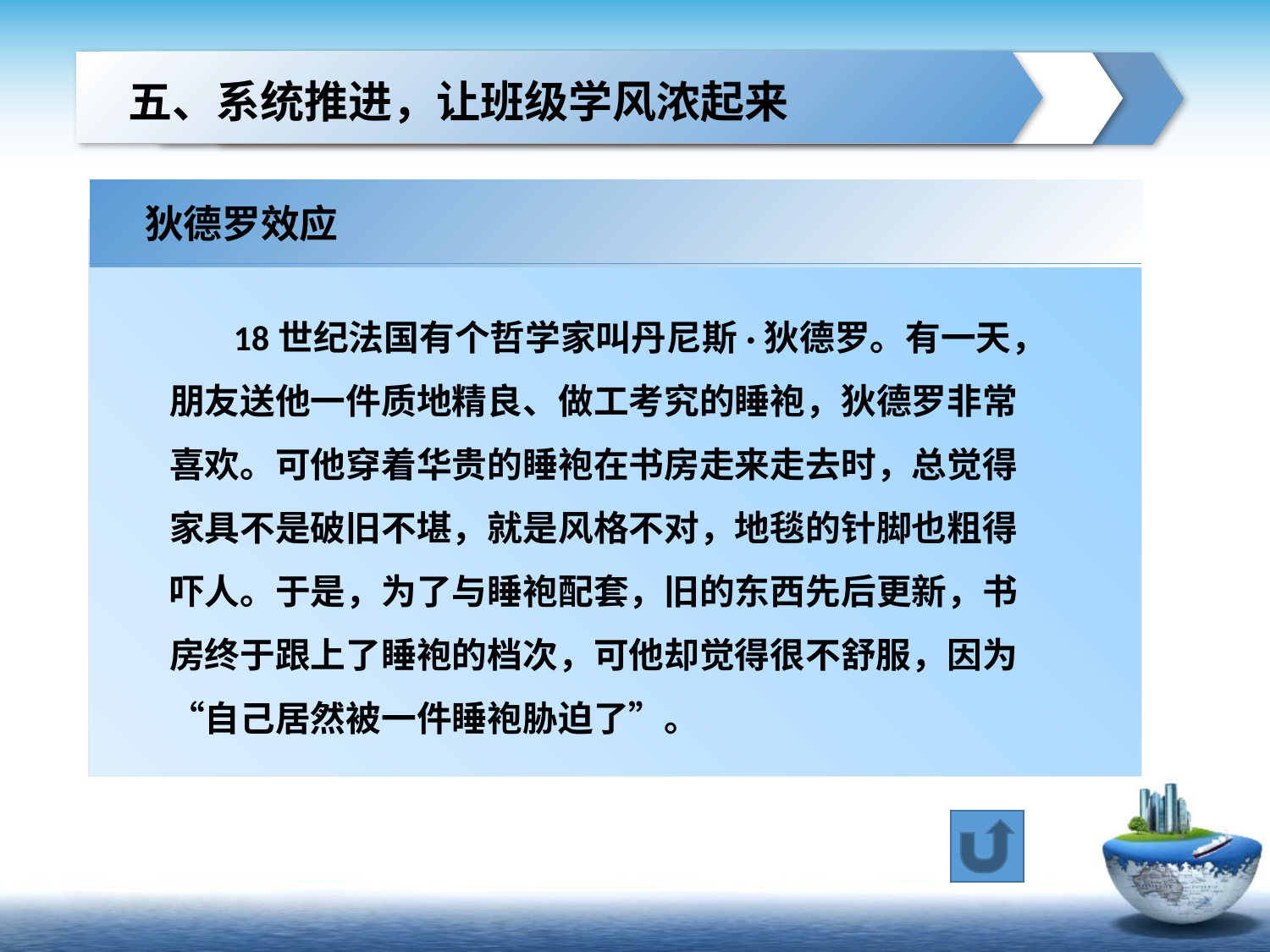

五、系统推进，让班级学风浓起来

  狄德罗效应
        18世纪法国有个哲学家叫丹尼斯·狄德罗。有一天，朋友送他一件质地精良、做工考究的睡袍，狄德罗非常喜欢。可他穿着华贵的睡袍在书房走来走去时，总觉得家具不是破旧不堪，就是风格不对，地毯的针脚也粗得吓人。于是，为了与睡袍配套，旧的东西先后更新，书房终于跟上了睡袍的档次，可他却觉得很不舒服，因为“自己居然被一件睡袍胁迫了”。